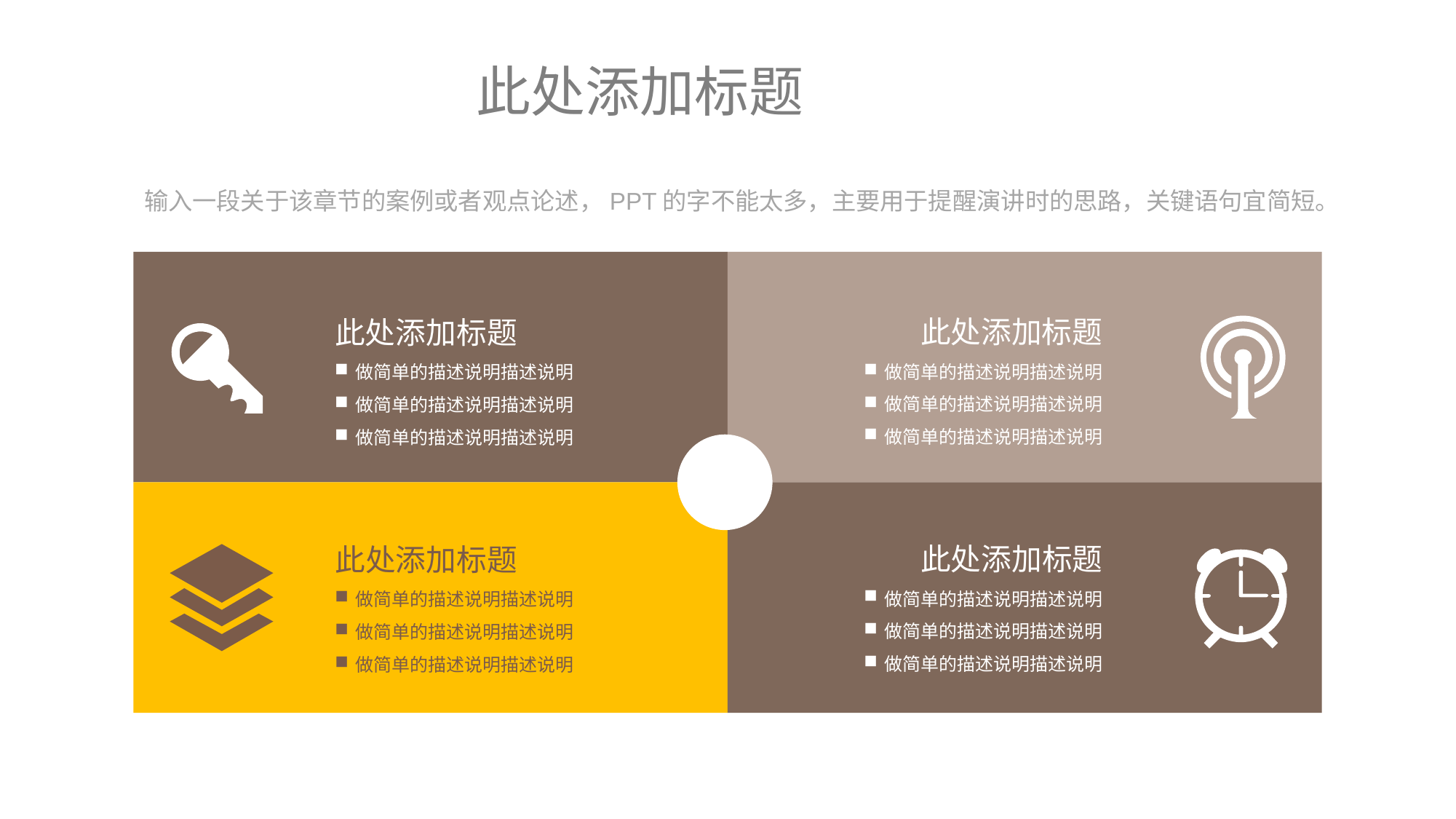

此处添加标题
输入一段关于该章节的案例或者观点论述，PPT的字不能太多，主要用于提醒演讲时的思路，关键语句宜简短。

此处添加标题
做简单的描述说明描述说明
做简单的描述说明描述说明
做简单的描述说明描述说明
此处添加标题
做简单的描述说明描述说明
做简单的描述说明描述说明
做简单的描述说明描述说明

此处添加标题
做简单的描述说明描述说明
做简单的描述说明描述说明
做简单的描述说明描述说明
此处添加标题
做简单的描述说明描述说明
做简单的描述说明描述说明
做简单的描述说明描述说明